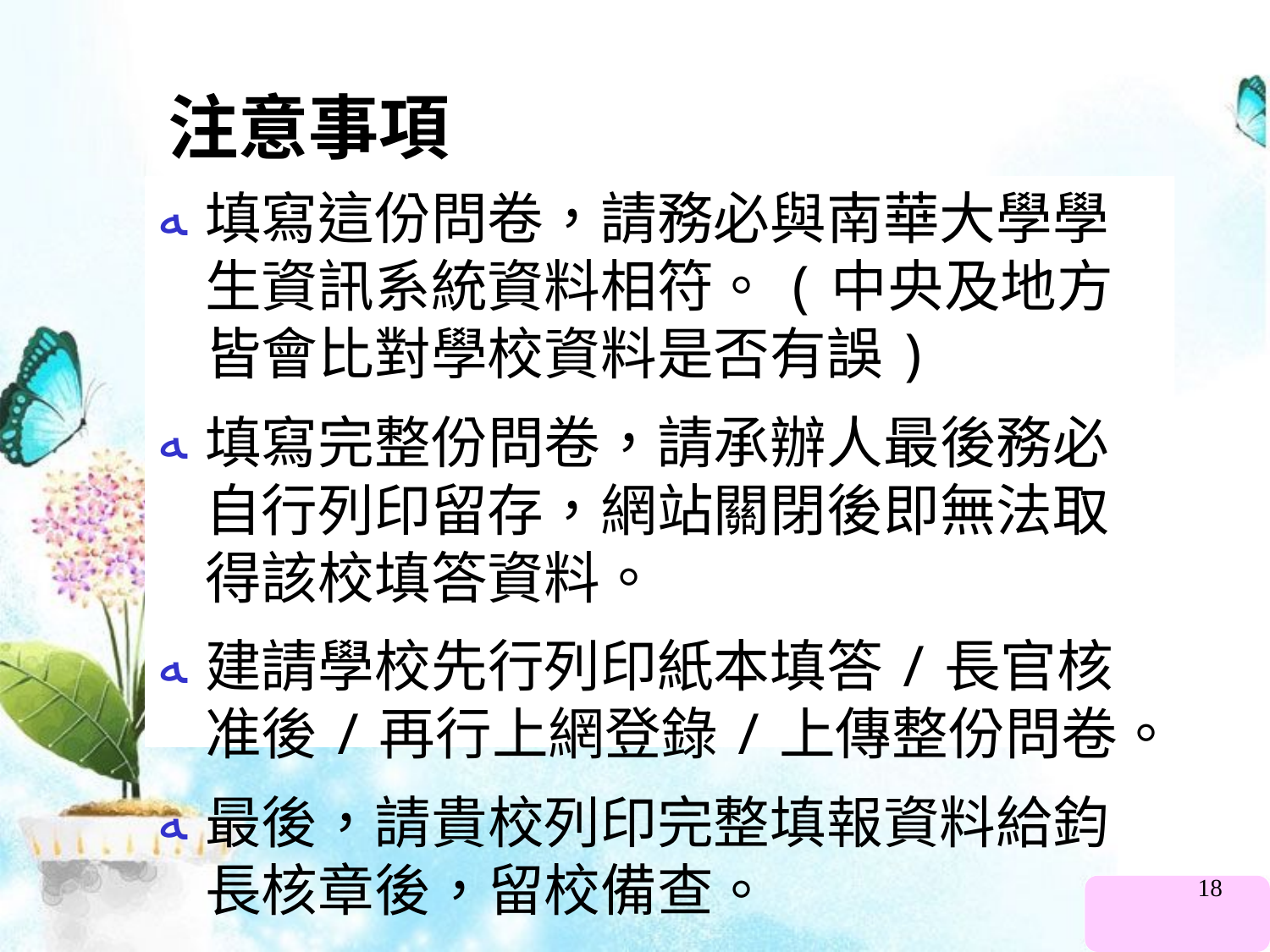

注意事項
填寫這份問卷，請務必與南華大學學生資訊系統資料相符。(中央及地方皆會比對學校資料是否有誤)
填寫完整份問卷，請承辦人最後務必自行列印留存，網站關閉後即無法取得該校填答資料。
建請學校先行列印紙本填答/長官核准後/再行上網登錄/上傳整份問卷。
最後，請貴校列印完整填報資料給鈞長核章後，留校備查。
18